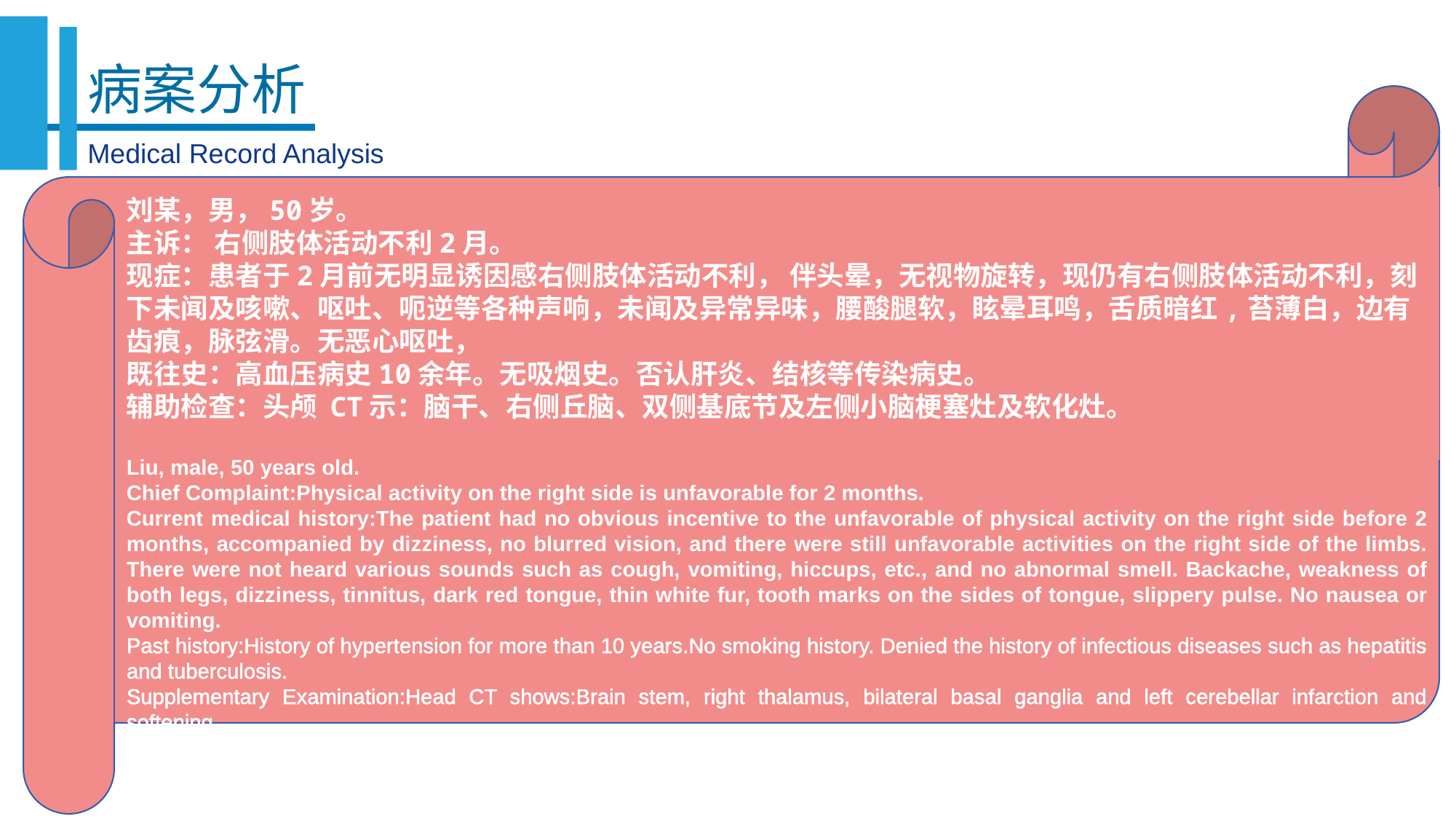

病案分析

刘某，男，50岁。
主诉： 右侧肢体活动不利2月。
现症：患者于2月前无明显诱因感右侧肢体活动不利， 伴头晕，无视物旋转，现仍有右侧肢体活动不利，刻下未闻及咳嗽、呕吐、呃逆等各种声响，未闻及异常异味，腰酸腿软，眩晕耳鸣，舌质暗红,苔薄白，边有齿痕，脉弦滑。无恶心呕吐，
既往史：高血压病史10余年。无吸烟史。否认肝炎、结核等传染病史。
辅助检查：头颅 CT示：脑干、右侧丘脑、双侧基底节及左侧小脑梗塞灶及软化灶。

Medical Record Analysis

天有
三宝
Liu, male, 50 years old.
Chief Complaint:Physical activity on the right side is unfavorable for 2 months.
Current medical history:The patient had no obvious incentive to the unfavorable of physical activity on the right side before 2 months, accompanied by dizziness, no blurred vision, and there were still unfavorable activities on the right side of the limbs. There were not heard various sounds such as cough, vomiting, hiccups, etc., and no abnormal smell. Backache, weakness of both legs, dizziness, tinnitus, dark red tongue, thin white fur, tooth marks on the sides of tongue, slippery pulse. No nausea or vomiting.
Past history:History of hypertension for more than 10 years.No smoking history. Denied the history of infectious diseases such as hepatitis and tuberculosis.
Supplementary Examination:Head CT shows:Brain stem, right thalamus, bilateral basal ganglia and left cerebellar infarction and softening.